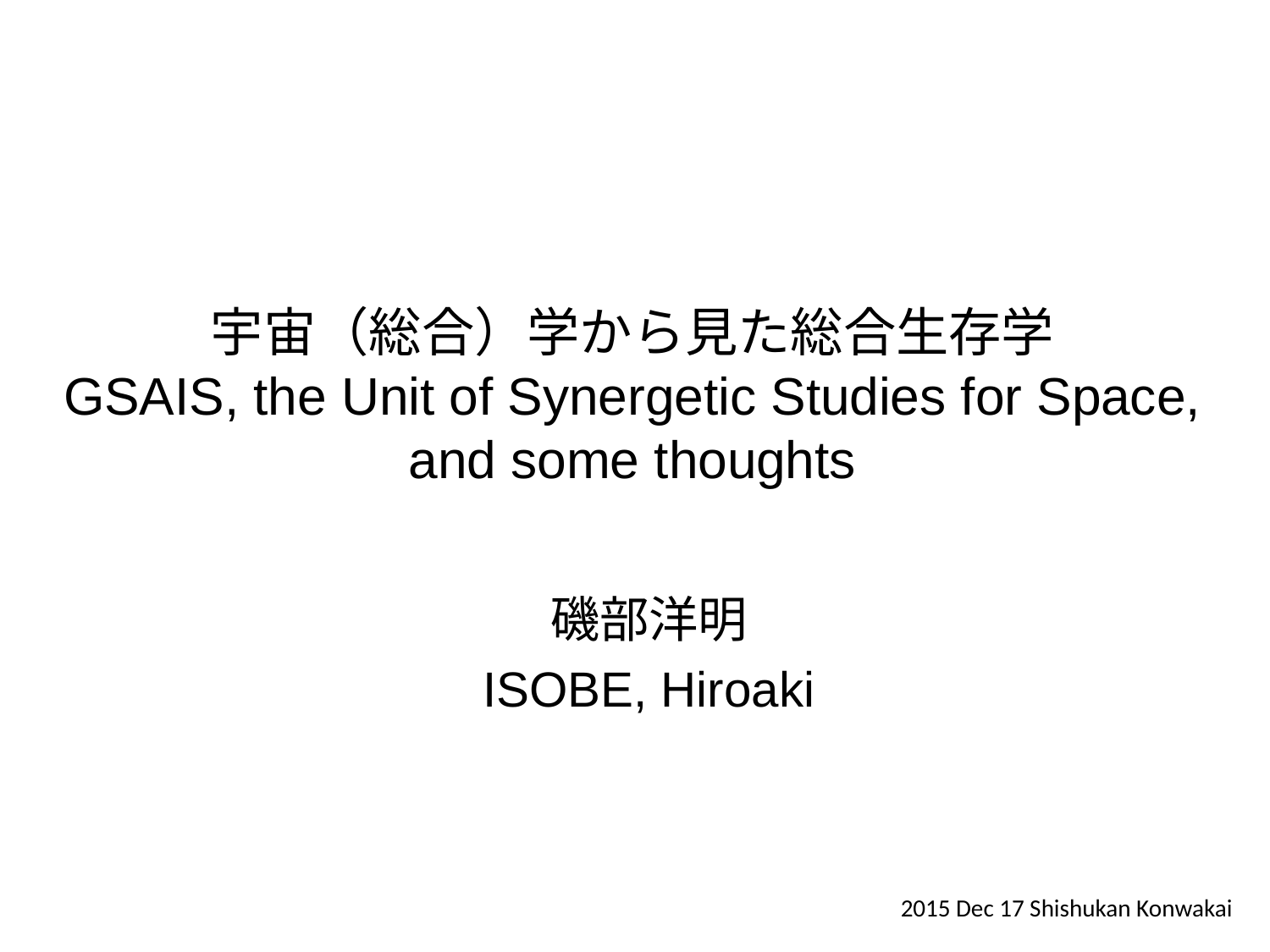

# 宇宙（総合）学から見た総合生存学 GSAIS, the Unit of Synergetic Studies for Space, and some thoughts
磯部洋明
ISOBE, Hiroaki
2015 Dec 17 Shishukan Konwakai